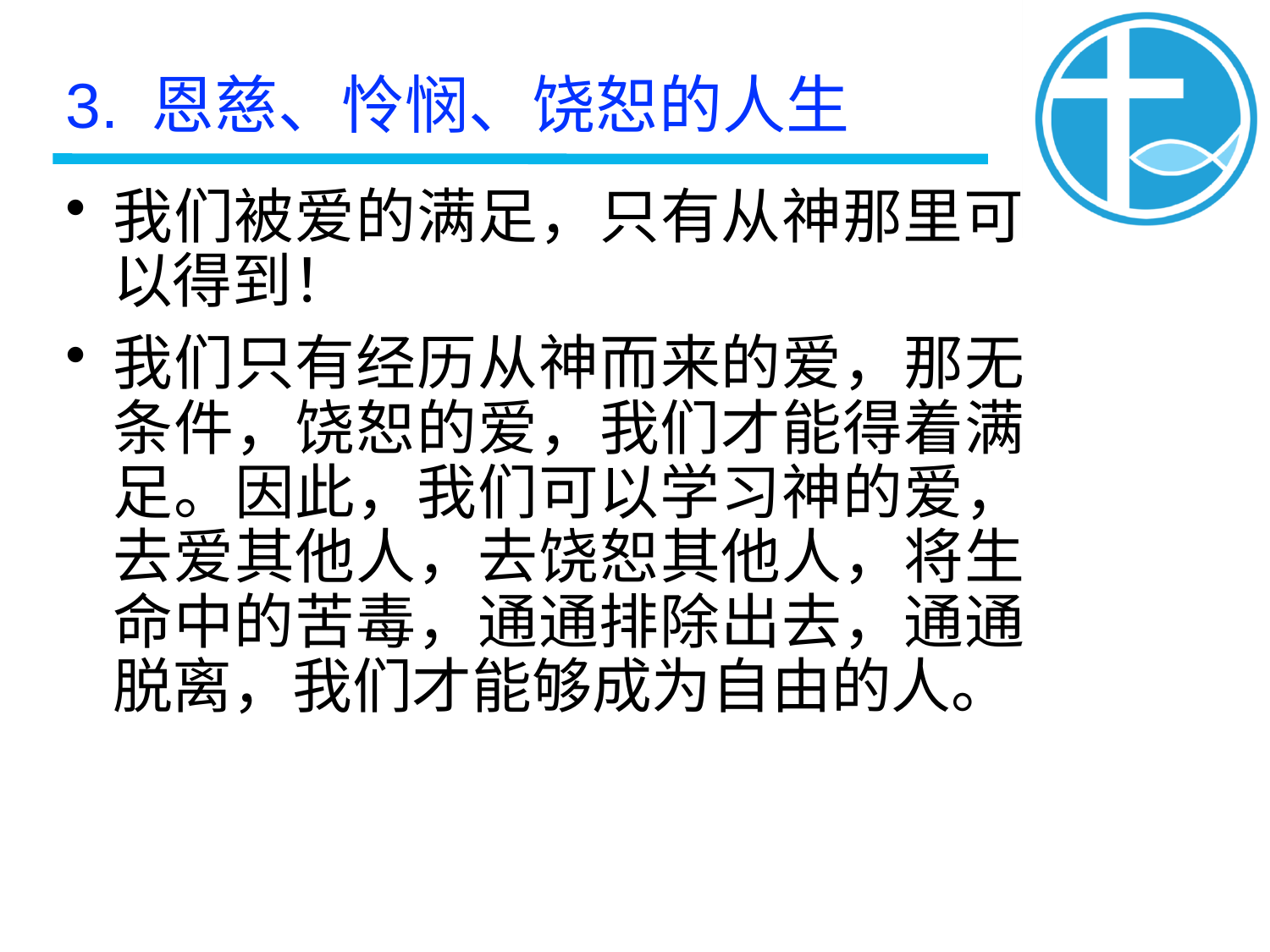

3. 恩慈、怜悯、饶恕的人生
我们被爱的满足，只有从神那里可以得到！
我们只有经历从神而来的爱，那无条件，饶恕的爱，我们才能得着满足。因此，我们可以学习神的爱，去爱其他人，去饶恕其他人，将生命中的苦毒，通通排除出去，通通脱离，我们才能够成为自由的人。